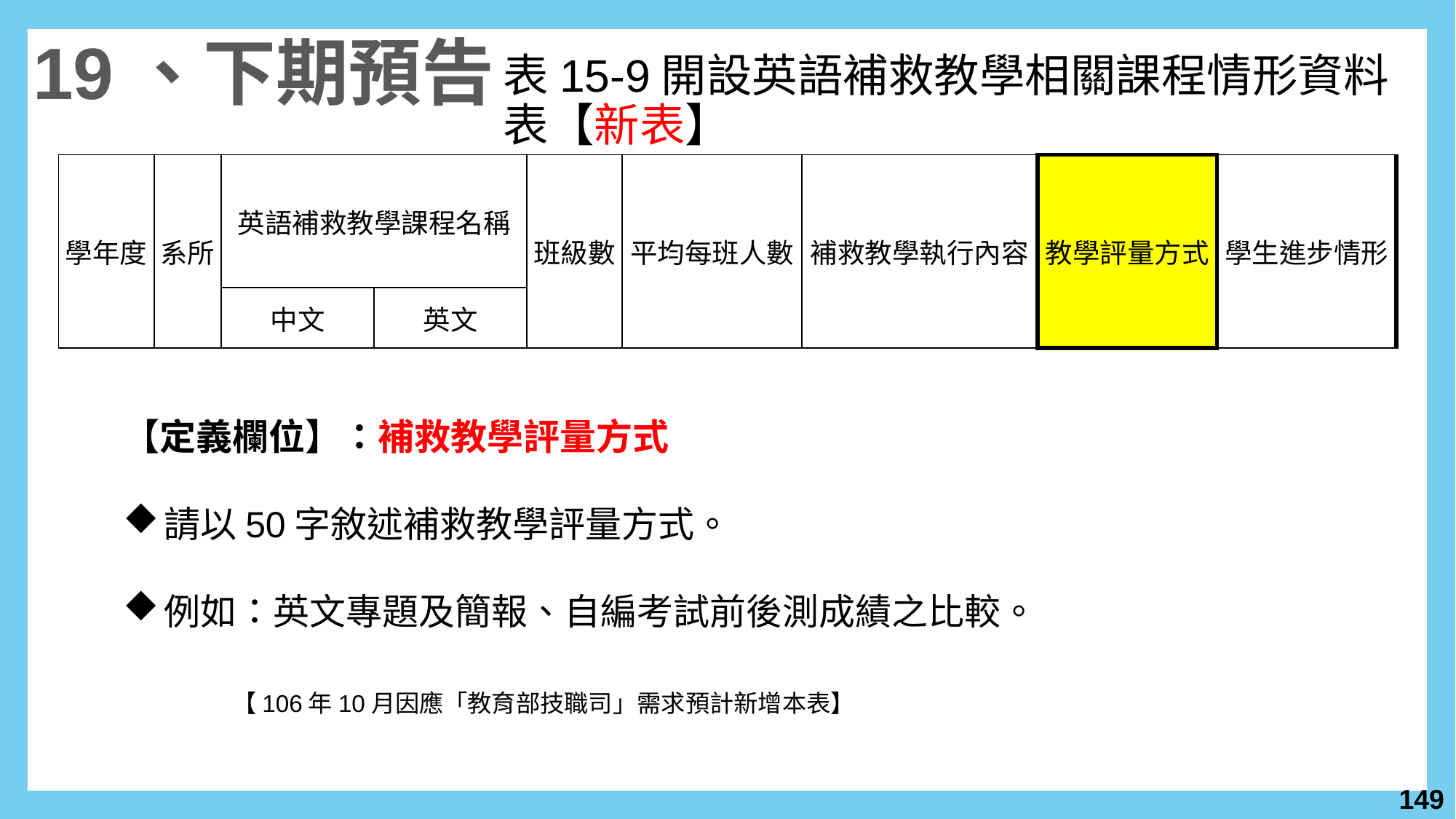

19、下期預告
表15-9開設英語補救教學相關課程情形資料表【新表】
| 學年度 | 系所 | 英語補救教學課程名稱 |  | 班級數 | 平均每班人數 | 補救教學執行內容 | 教學評量方式 | 學生進步情形 |
| --- | --- | --- | --- | --- | --- | --- | --- | --- |
|  |  | 中文 | 英文 |  |  |  |  |  |
【定義欄位】：補救教學評量方式
請以50字敘述補救教學評量方式。
例如：英文專題及簡報、自編考試前後測成績之比較。
	【106年10月因應「教育部技職司」需求預計新增本表】
149